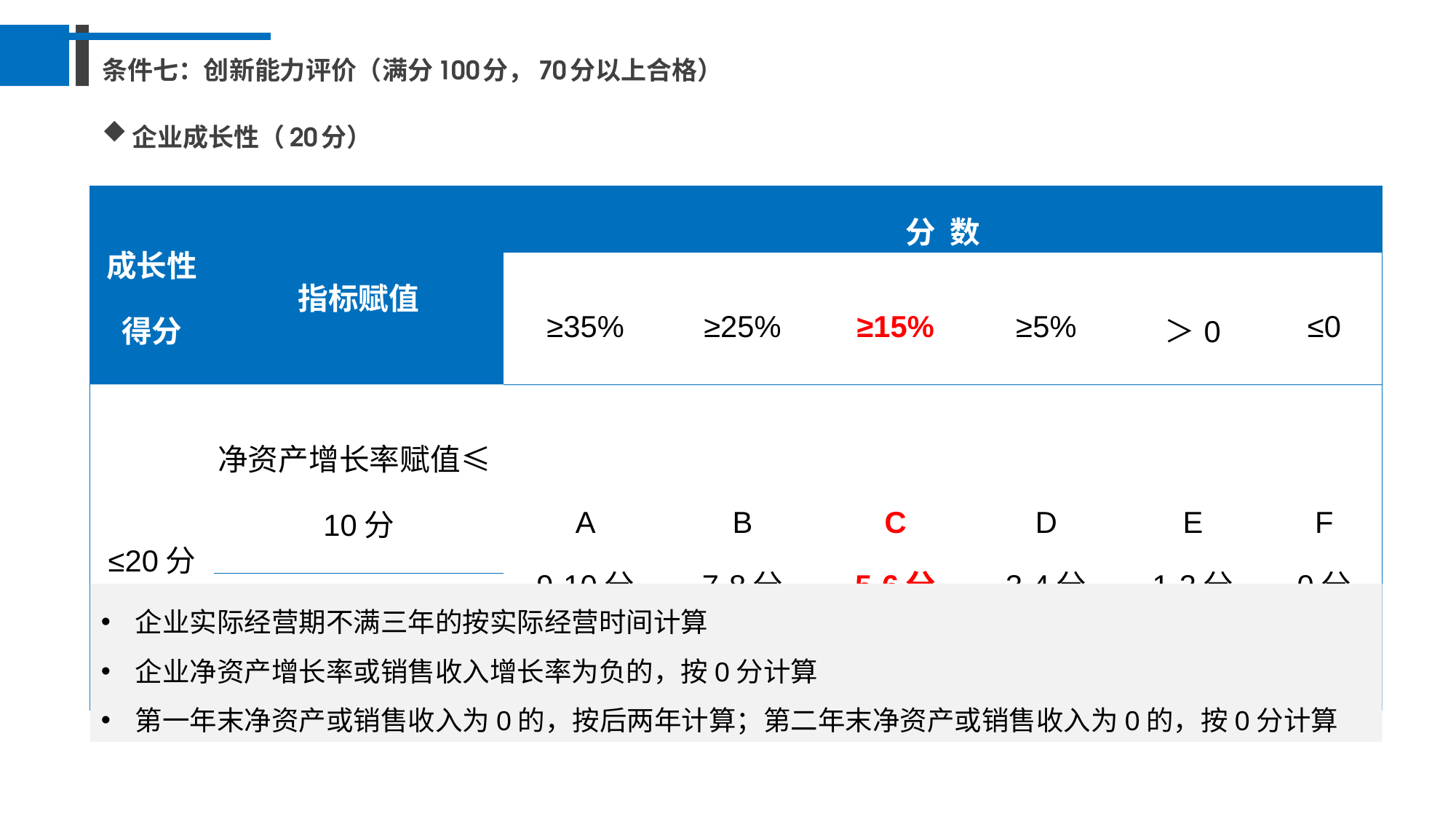

条件七：创新能力评价（满分100分，70分以上合格）
企业成长性（20分）
| 成长性 得分 | 指标赋值 | 分 数 |  |  |  |  |  |
| --- | --- | --- | --- | --- | --- | --- | --- |
|  |  | ≥35% | ≥25% | ≥15% | ≥5% | ＞0 | ≤0 |
| ≤20分 | 净资产增长率赋值≤10分 | A 9-10分 | B 7-8分 | C 5-6分 | D 3-4分 | E 1-2分 | F 0分 |
|  | 销售收入增长率赋值≤10分 |  |  |  |  |  |  |
企业实际经营期不满三年的按实际经营时间计算
企业净资产增长率或销售收入增长率为负的，按0分计算
第一年末净资产或销售收入为0的，按后两年计算；第二年末净资产或销售收入为0的，按0分计算